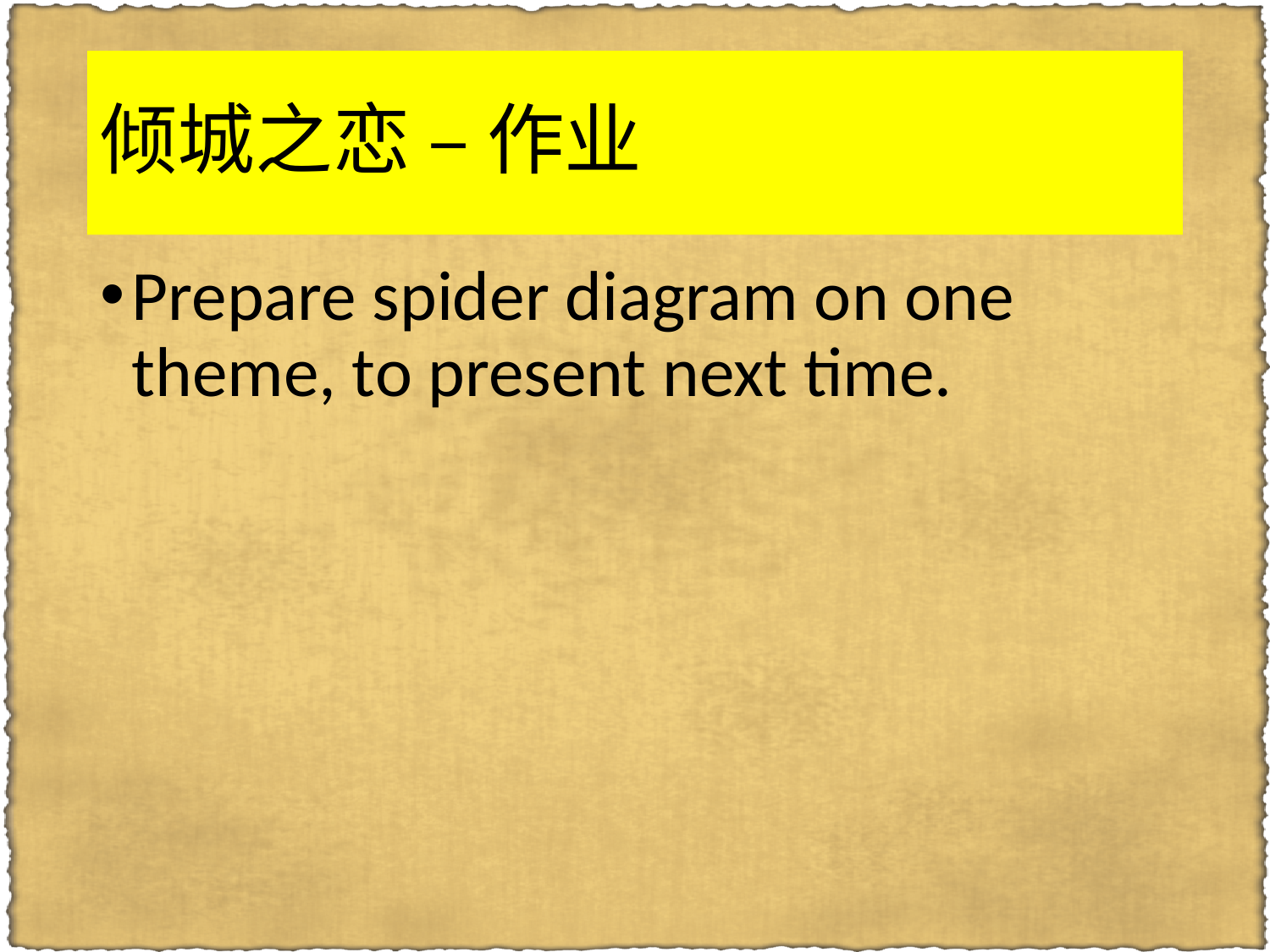

# 倾城之恋 – 作业
Prepare spider diagram on one theme, to present next time.